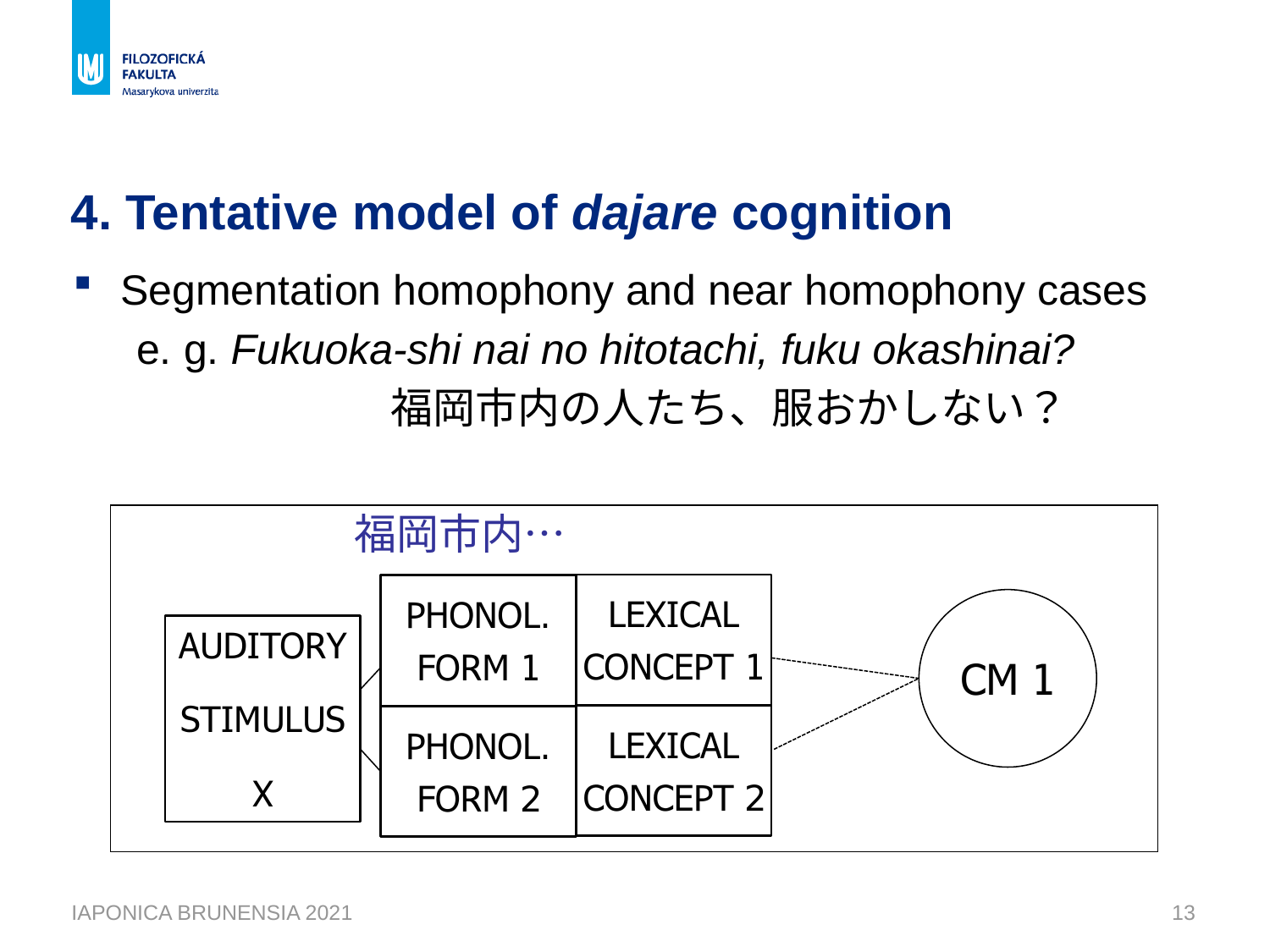

# 4. Tentative model of dajare cognition
Segmentation homophony and near homophony cases
e. g. Fukuoka-shi nai no hitotachi, fuku okashinai?
		福岡市内の人たち、服おかしない？
福岡市内…

LEXICAL
CONCEPT 1
PHONOL.
FORM 1
AUDITORY
STIMULUS
X
LEXICAL
CONCEPT 2
PHONOL.
FORM 2
CM 1
IAPONICA BRUNENSIA 2021
13